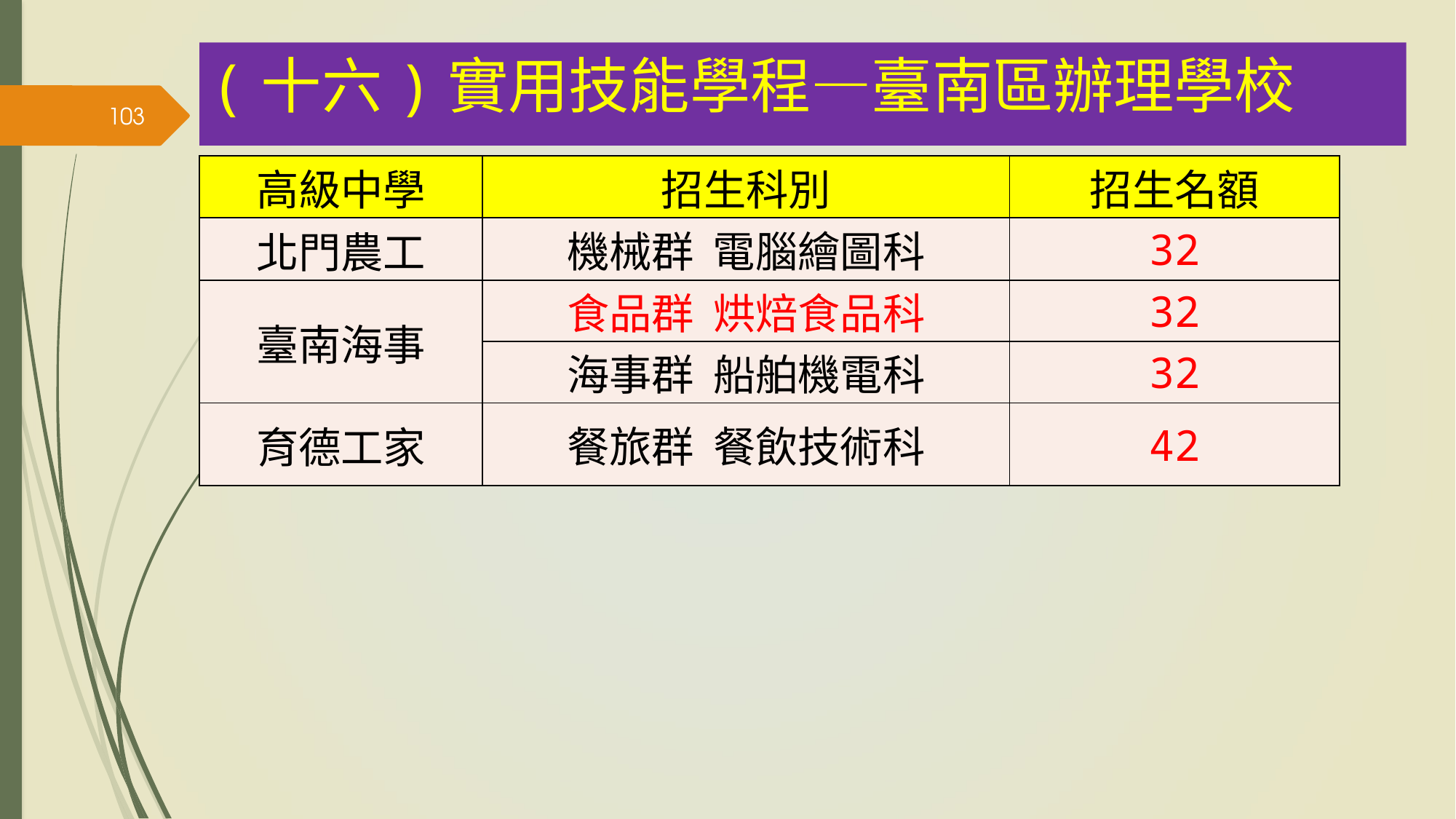

(十六)實用技能學程—臺南區辦理學校
103
| 高級中學 | 招生科別 | 招生名額 |
| --- | --- | --- |
| 北門農工 | 機械群 電腦繪圖科 | 32 |
| 臺南海事 | 食品群 烘焙食品科 | 32 |
|  | 海事群 船舶機電科 | 32 |
| 育德工家 | 餐旅群 餐飲技術科 | 42 |